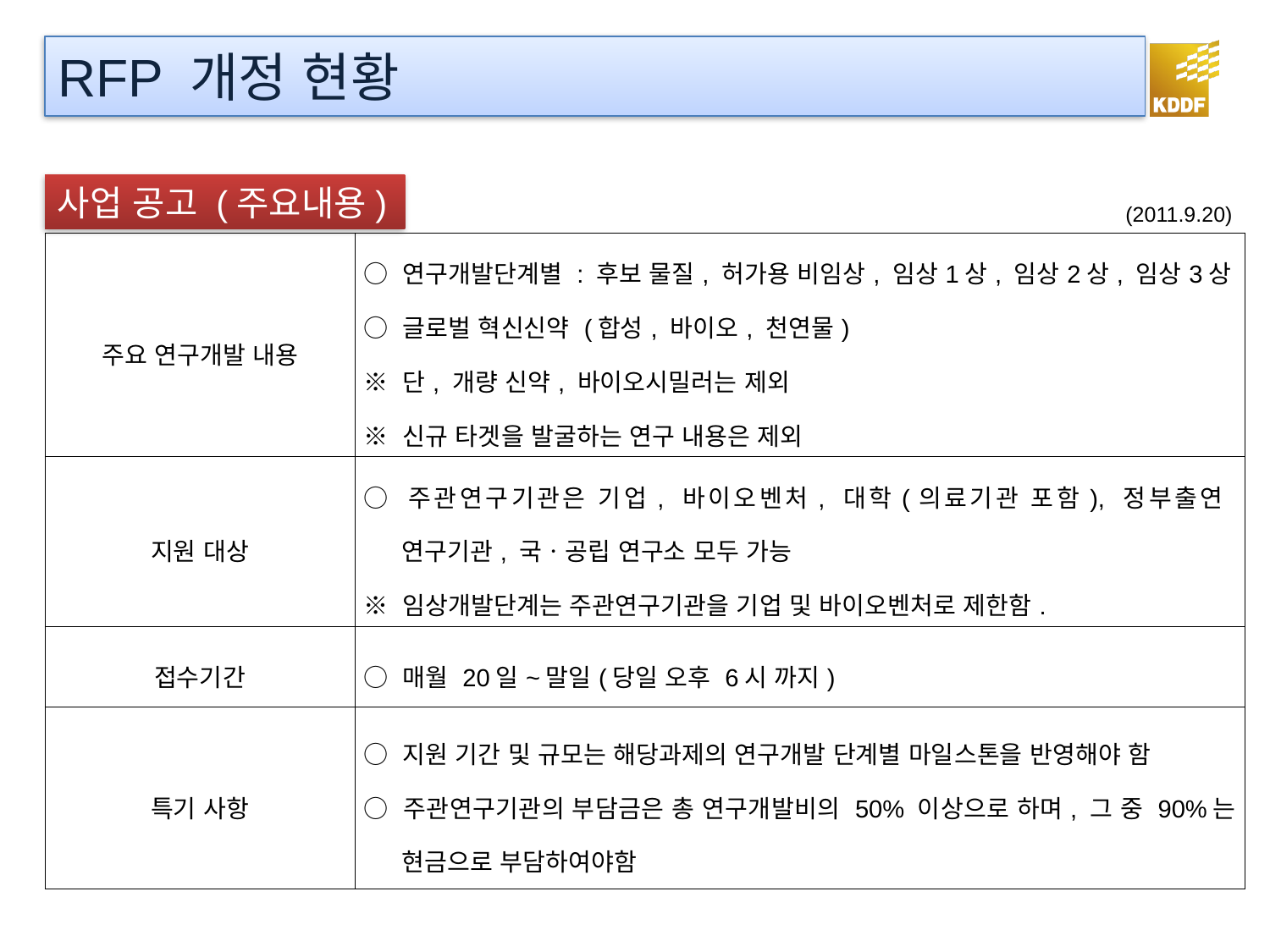

# RFP 개정 현황
사업 공고 (주요내용)
(2011.9.20)
| 주요 연구개발 내용 | ○ 연구개발단계별 : 후보 물질, 허가용 비임상, 임상1상, 임상2상, 임상3상 ○ 글로벌 혁신신약 (합성, 바이오, 천연물) ※ 단, 개량 신약, 바이오시밀러는 제외 ※ 신규 타겟을 발굴하는 연구 내용은 제외 |
| --- | --- |
| 지원 대상 | ○ 주관연구기관은 기업, 바이오벤처, 대학(의료기관 포함), 정부출연 연구기관, 국ㆍ공립 연구소 모두 가능 ※ 임상개발단계는 주관연구기관을 기업 및 바이오벤처로 제한함. |
| 접수기간 | ○ 매월 20일~말일(당일 오후 6시 까지) |
| 특기 사항 | ○ 지원 기간 및 규모는 해당과제의 연구개발 단계별 마일스톤을 반영해야 함 ○ 주관연구기관의 부담금은 총 연구개발비의 50% 이상으로 하며, 그 중 90%는 현금으로 부담하여야함 |